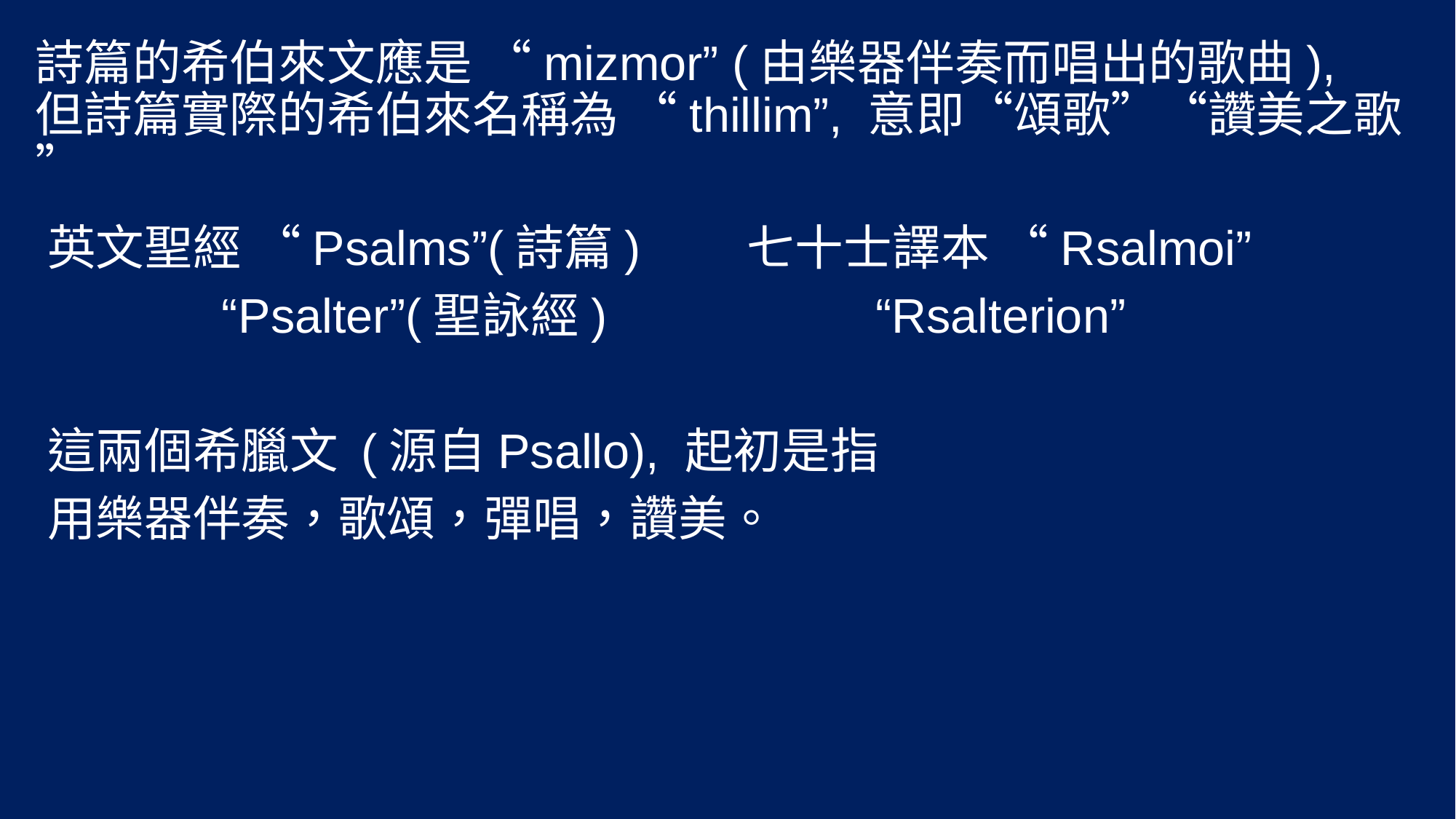

# 詩篇的希伯來文應是 “mizmor” (由樂器伴奏而唱出的歌曲), 但詩篇實際的希伯來名稱為 “thillim”, 意即“頌歌”“讚美之歌”
英文聖經 “Psalms”(詩篇)       七十士譯本 “Rsalmoi”
             “Psalter”(聖詠經)                    “Rsalterion”

這兩個希臘文 (源自Psallo), 起初是指
用樂器伴奏，歌頌，彈唱，讚美。